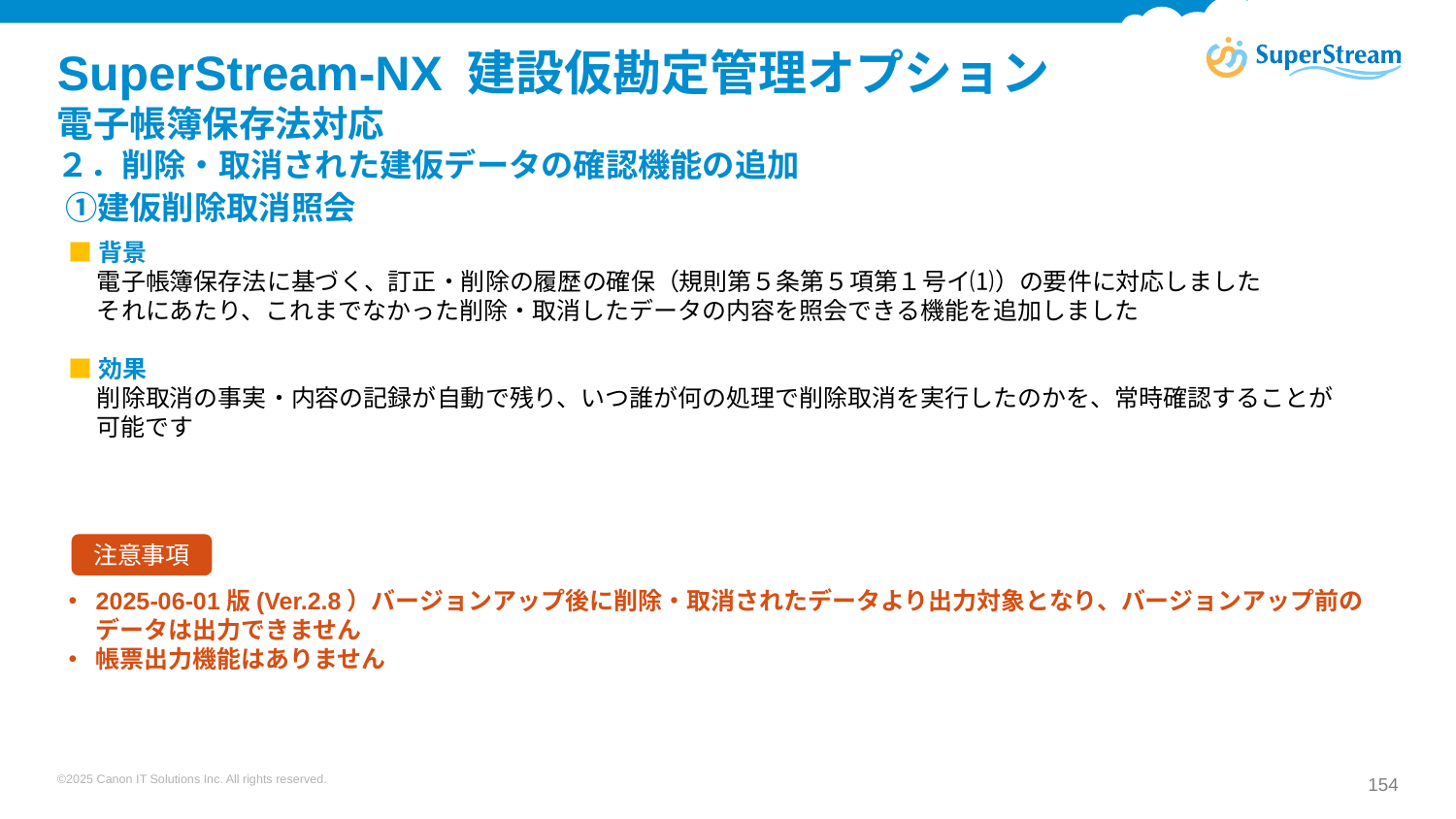

# SuperStream-NX 建設仮勘定管理オプション 電子帳簿保存法対応 ２．削除・取消された建仮データの確認機能の追加 ①建仮削除取消照会

■背景
電子帳簿保存法に基づく、訂正・削除の履歴の確保（規則第５条第５項第１号イ⑴）の要件に対応しました
それにあたり、これまでなかった削除・取消したデータの内容を照会できる機能を追加しました

■効果
削除取消の事実・内容の記録が自動で残り、いつ誰が何の処理で削除取消を実行したのかを、常時確認することが
可能です

2025-06-01版(Ver.2.8）バージョンアップ後に削除・取消されたデータより出力対象となり、バージョンアップ前のデータは出力できません
帳票出力機能はありません
注意事項
©2025 Canon IT Solutions Inc. All rights reserved.
154